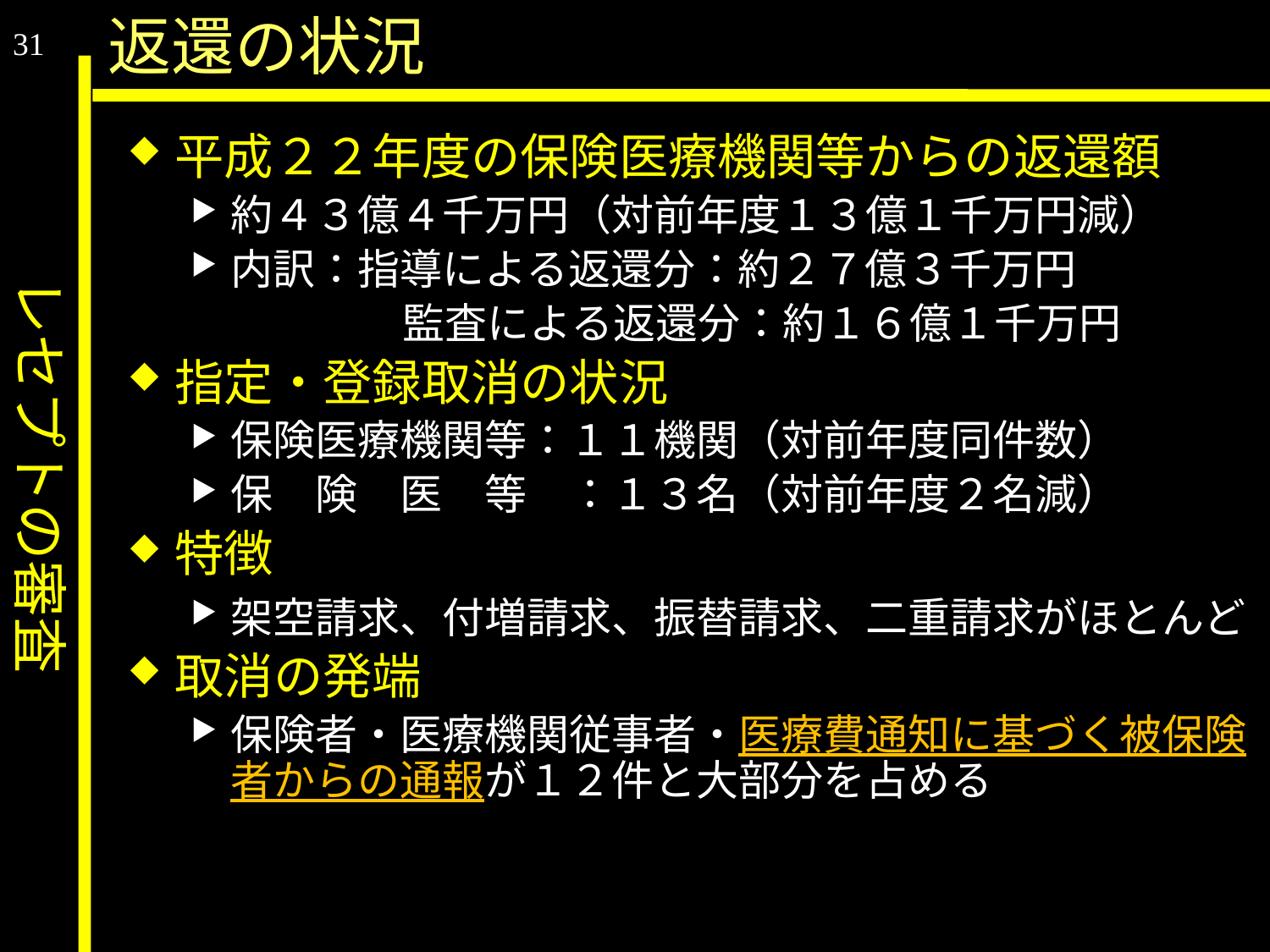

レセプトの審査
返還の状況
31

平成２２年度の保険医療機関等からの返還額
約４３億４千万円（対前年度１３億１千万円減）
内訳：指導による返還分：約２７億３千万円
　　　　　監査による返還分：約１６億１千万円
指定・登録取消の状況
保険医療機関等：１１機関（対前年度同件数）
保　険　医　等　：１３名（対前年度２名減）
特徴
架空請求、付増請求、振替請求、二重請求がほとんど
取消の発端
保険者・医療機関従事者・医療費通知に基づく被保険者からの通報が１２件と大部分を占める